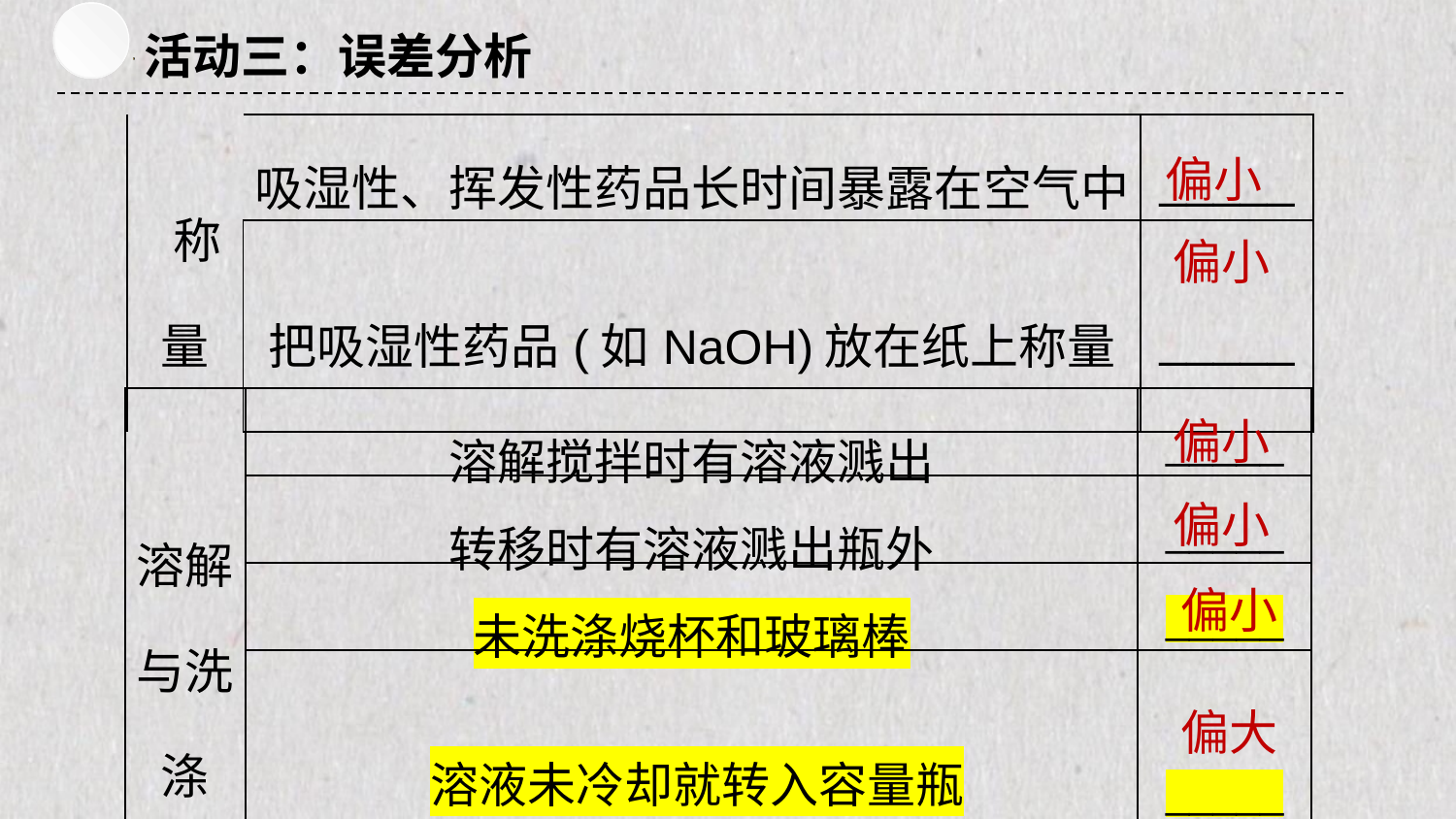

活动三：误差分析
偏小
| 称量 | 吸湿性、挥发性药品长时间暴露在空气中 | \_\_\_\_\_ |
| --- | --- | --- |
|  | 把吸湿性药品(如NaOH)放在纸上称量 | \_\_\_\_\_ |
偏小
偏小
| 溶解与洗涤 | 溶解搅拌时有溶液溅出 | \_\_\_\_\_ |
| --- | --- | --- |
|  | 转移时有溶液溅出瓶外 | \_\_\_\_\_ |
|  | 未洗涤烧杯和玻璃棒 | \_\_\_\_\_ |
|  | 溶液未冷却就转入容量瓶 | \_\_\_\_\_ |
偏小
偏小
偏大